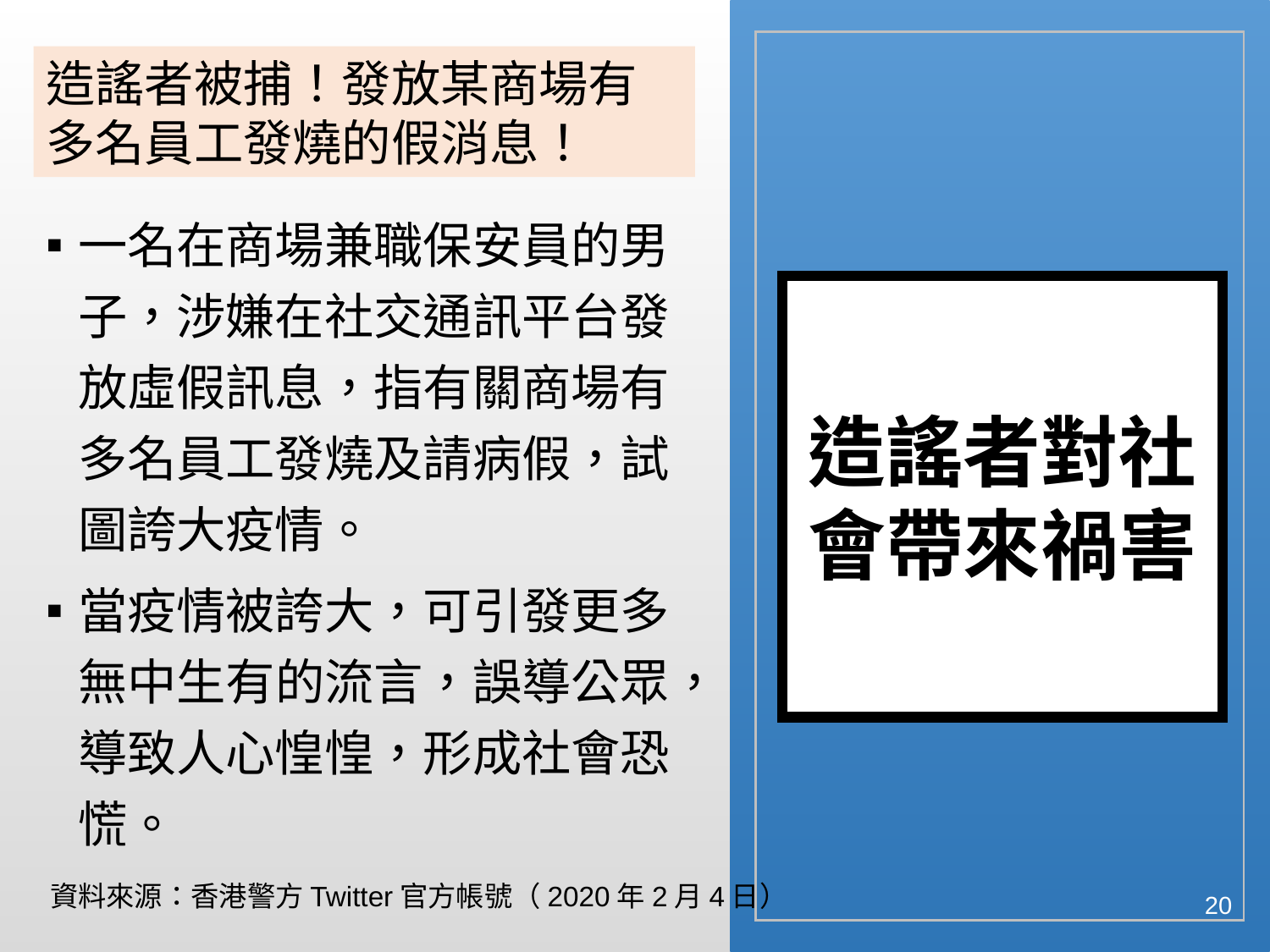

造謠者被捕！發放某商場有多名員工發燒的假消息！
一名在商場兼職保安員的男子，涉嫌在社交通訊平台發放虛假訊息，指有關商場有多名員工發燒及請病假，試圖誇大疫情。
當疫情被誇大，可引發更多無中生有的流言，誤導公眾，導致人心惶惶，形成社會恐慌。
#
造謠者對社會帶來禍害
資料來源：香港警方Twitter官方帳號（2020年2月4日）
20